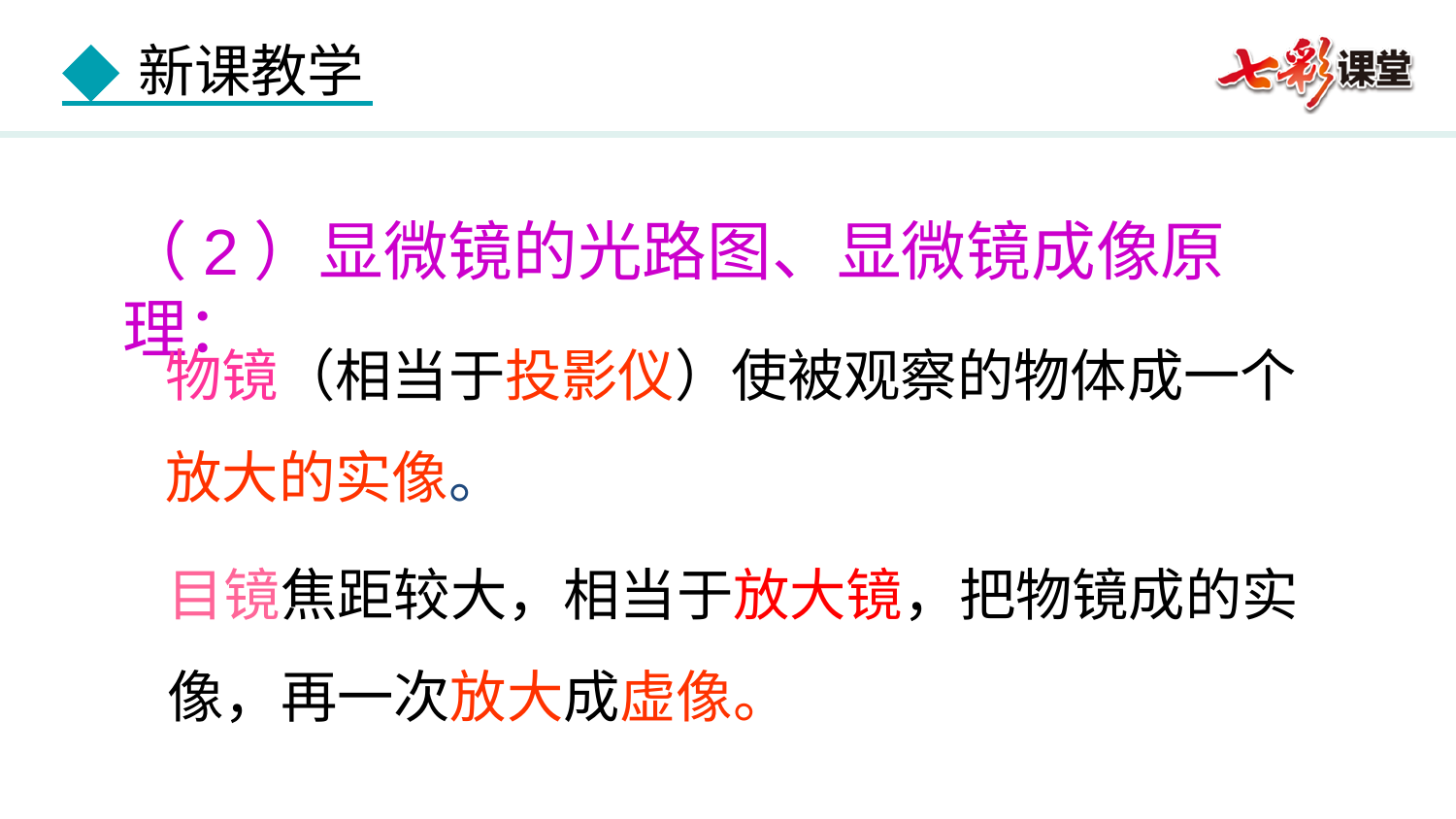

（2）显微镜的光路图、显微镜成像原理：
物镜（相当于投影仪）使被观察的物体成一个放大的实像。
目镜焦距较大，相当于放大镜，把物镜成的实像，再一次放大成虚像。